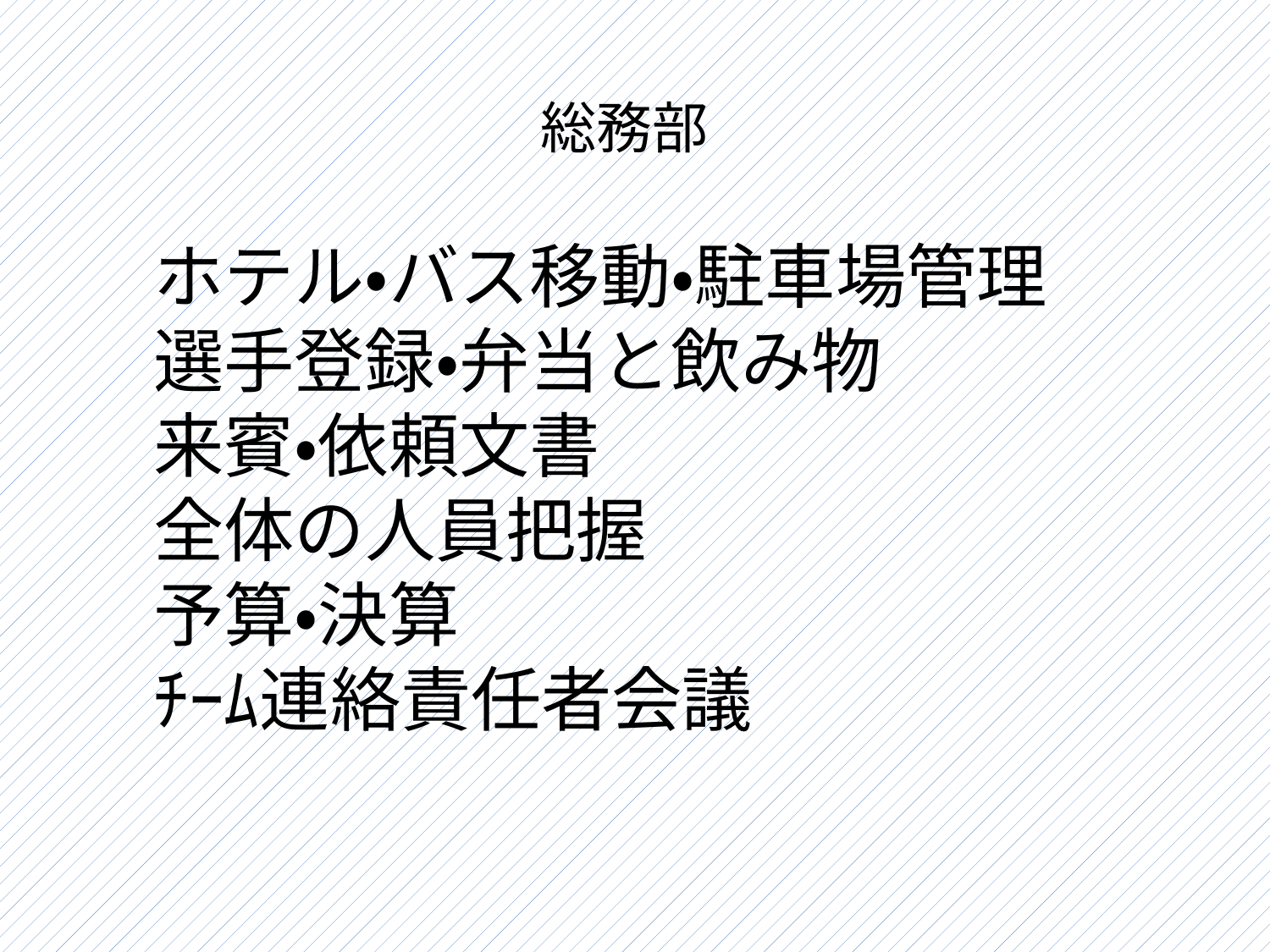

# 総務部
ホテル・バス移動・駐車場管理
選手登録・弁当と飲み物
来賓・依頼文書
全体の人員把握
予算・決算
ﾁｰﾑ連絡責任者会議